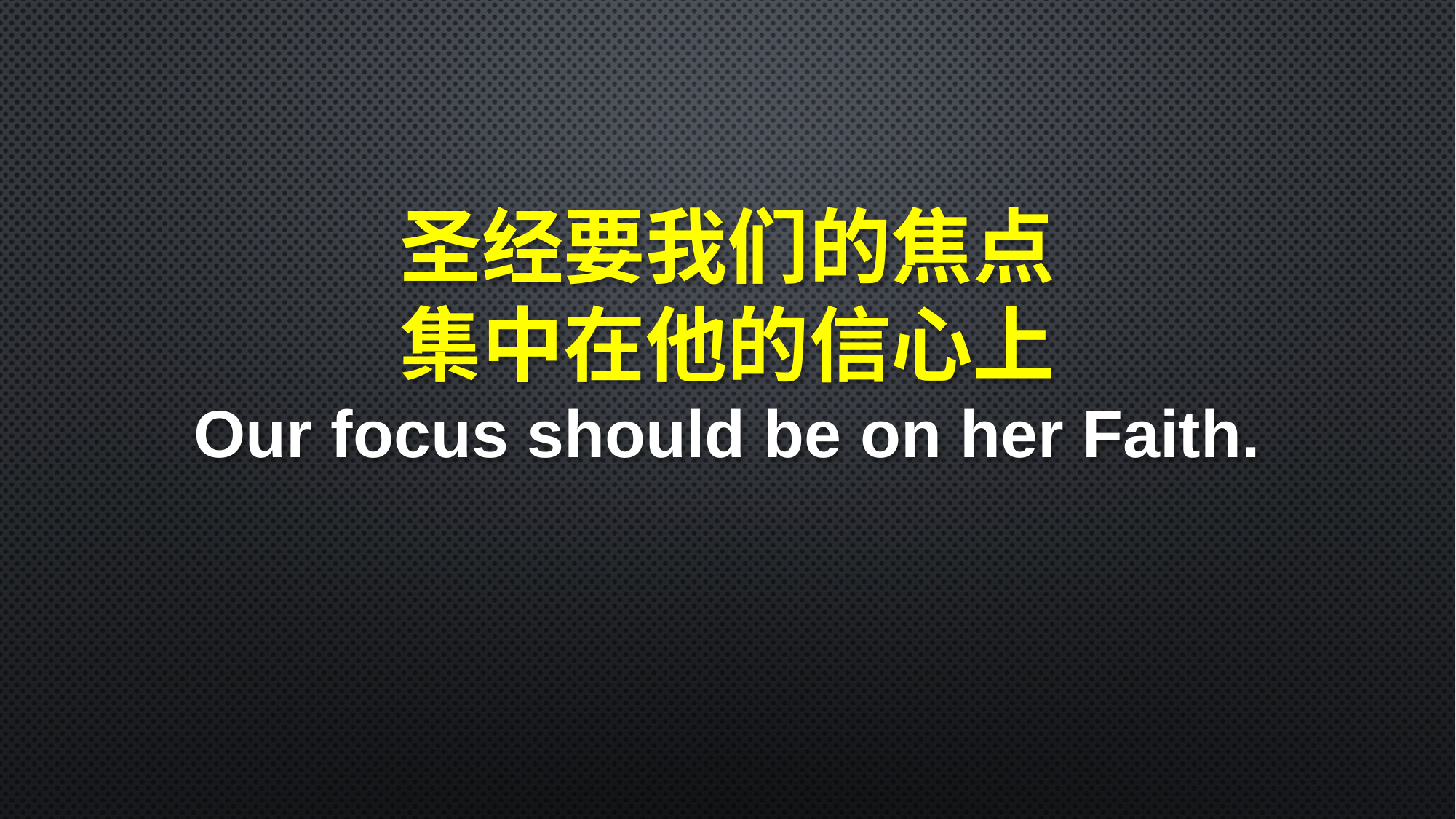

圣经要我们的焦点
集中在他的信心上
Our focus should be on her Faith.